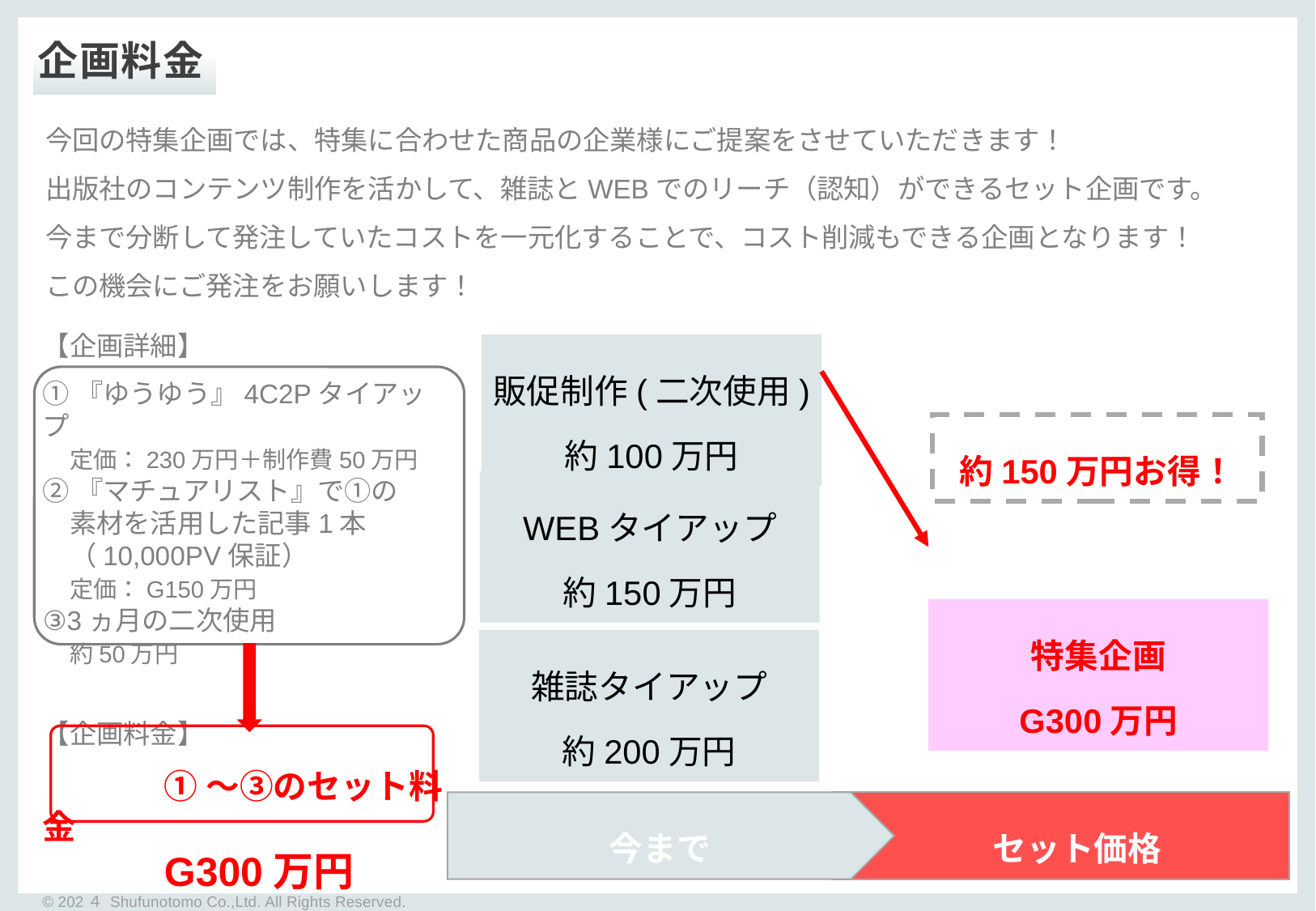

企画料金

今回の特集企画では、特集に合わせた商品の企業様にご提案をさせていただきます！
出版社のコンテンツ制作を活かして、雑誌とWEBでのリーチ（認知）ができるセット企画です。
今まで分断して発注していたコストを一元化することで、コスト削減もできる企画となります！
この機会にご発注をお願いします！
【企画詳細】

①『ゆうゆう』4C2Pタイアップ
　定価：230万円＋制作費50万円
②『マチュアリスト』で①の
　素材を活用した記事1本
　（10,000PV保証）
　定価：G150万円
③3ヵ月の二次使用
　約50万円

【企画料金】

	①～③のセット料金
	G300万円
販促制作(二次使用)
約100万円
約150万円お得！
WEBタイアップ
約150万円
特集企画
G300万円
雑誌タイアップ
約200万円
今まで
　セット価格

© 202４ Shufunotomo Co.,Ltd. All Rights Reserved.